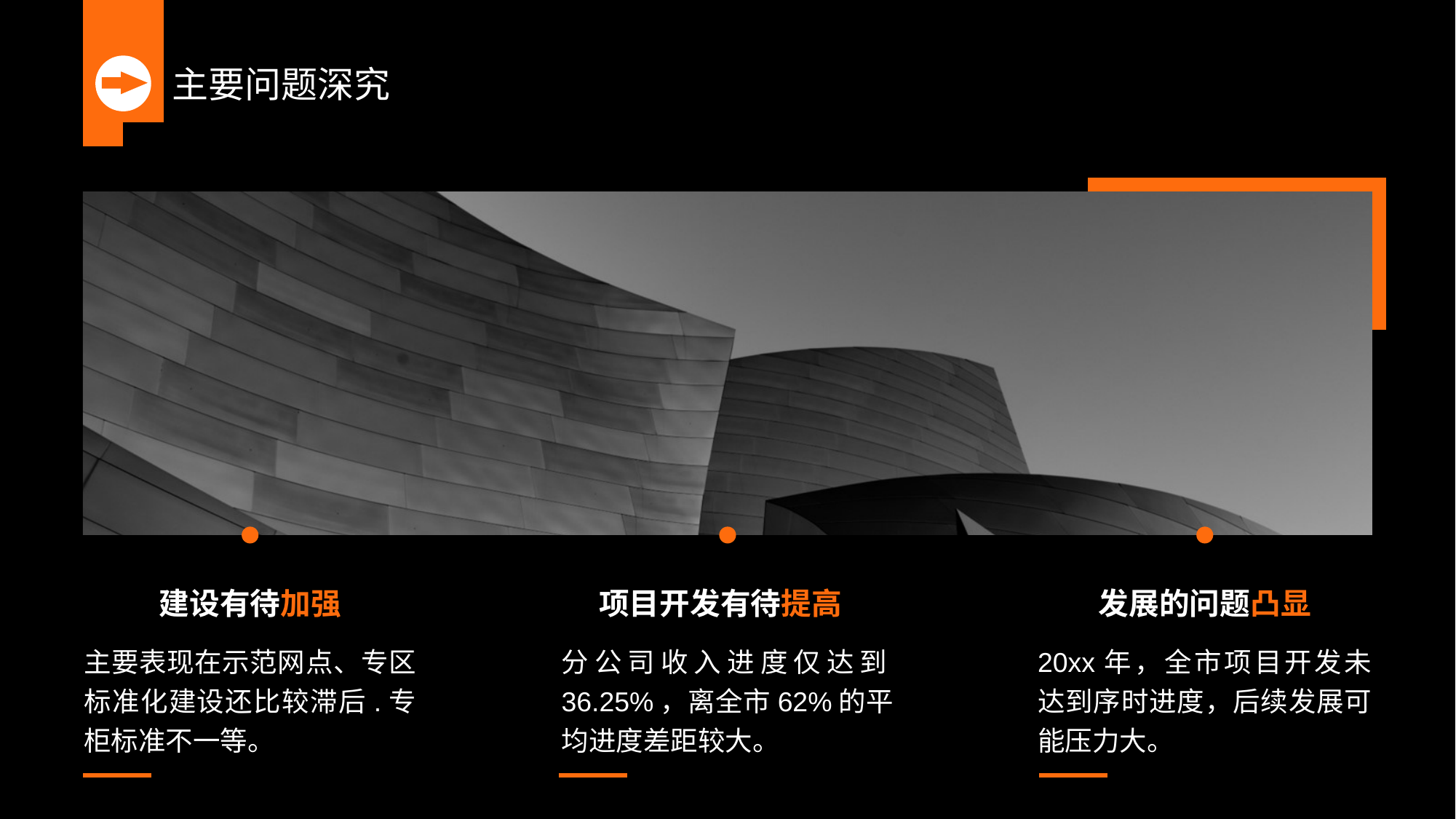

主要问题深究

建设有待加强
项目开发有待提高
发展的问题凸显
主要表现在示范网点、专区标准化建设还比较滞后.专柜标准不一等。
分公司收入进度仅达到36.25%，离全市62%的平均进度差距较大。
20xx年，全市项目开发未达到序时进度，后续发展可能压力大。